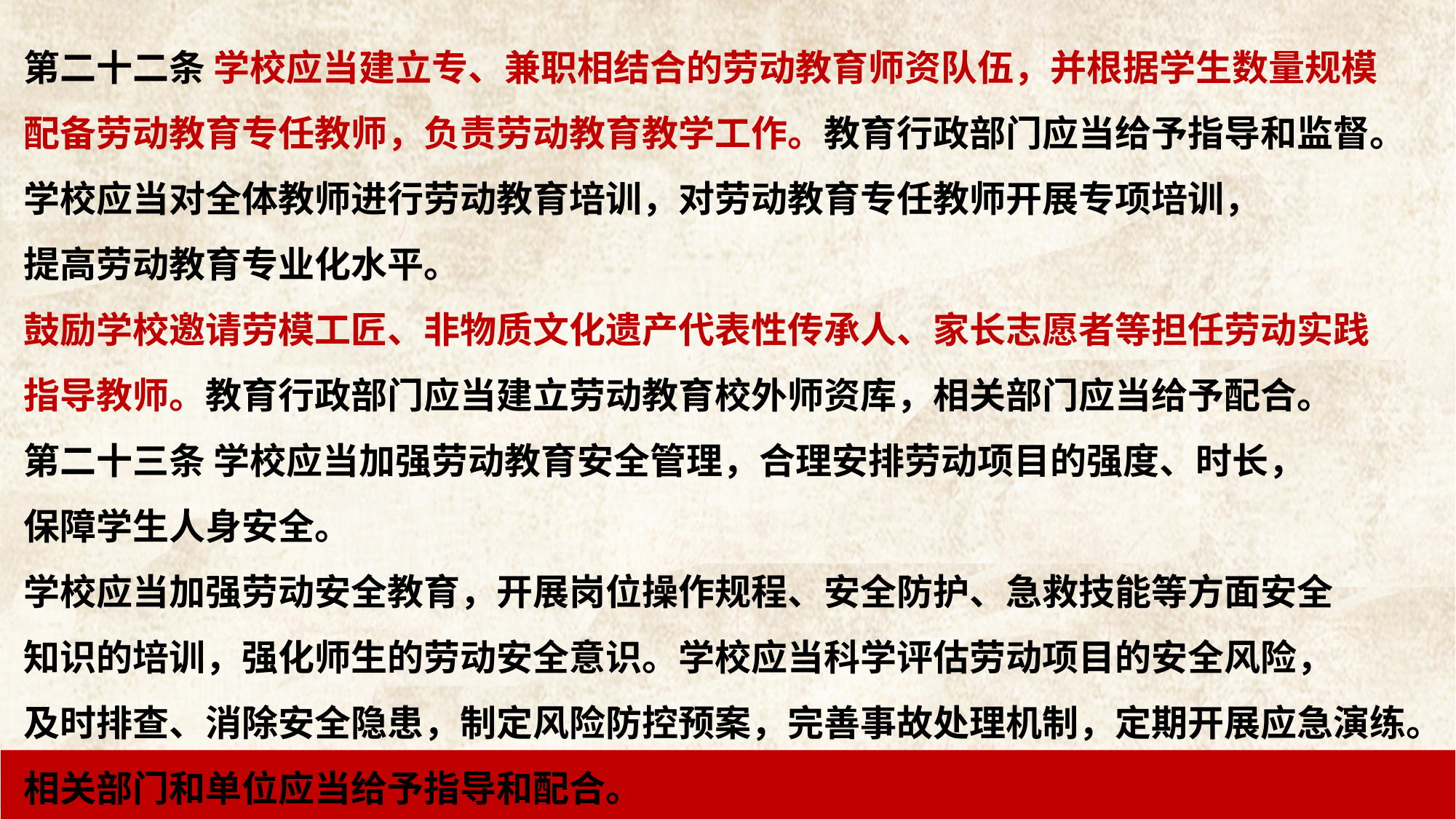

第二十二条 学校应当建立专、兼职相结合的劳动教育师资队伍，并根据学生数量规模
配备劳动教育专任教师，负责劳动教育教学工作。教育行政部门应当给予指导和监督。
学校应当对全体教师进行劳动教育培训，对劳动教育专任教师开展专项培训，
提高劳动教育专业化水平。
鼓励学校邀请劳模工匠、非物质文化遗产代表性传承人、家长志愿者等担任劳动实践
指导教师。教育行政部门应当建立劳动教育校外师资库，相关部门应当给予配合。
第二十三条 学校应当加强劳动教育安全管理，合理安排劳动项目的强度、时长，
保障学生人身安全。
学校应当加强劳动安全教育，开展岗位操作规程、安全防护、急救技能等方面安全
知识的培训，强化师生的劳动安全意识。学校应当科学评估劳动项目的安全风险，
及时排查、消除安全隐患，制定风险防控预案，完善事故处理机制，定期开展应急演练。
相关部门和单位应当给予指导和配合。